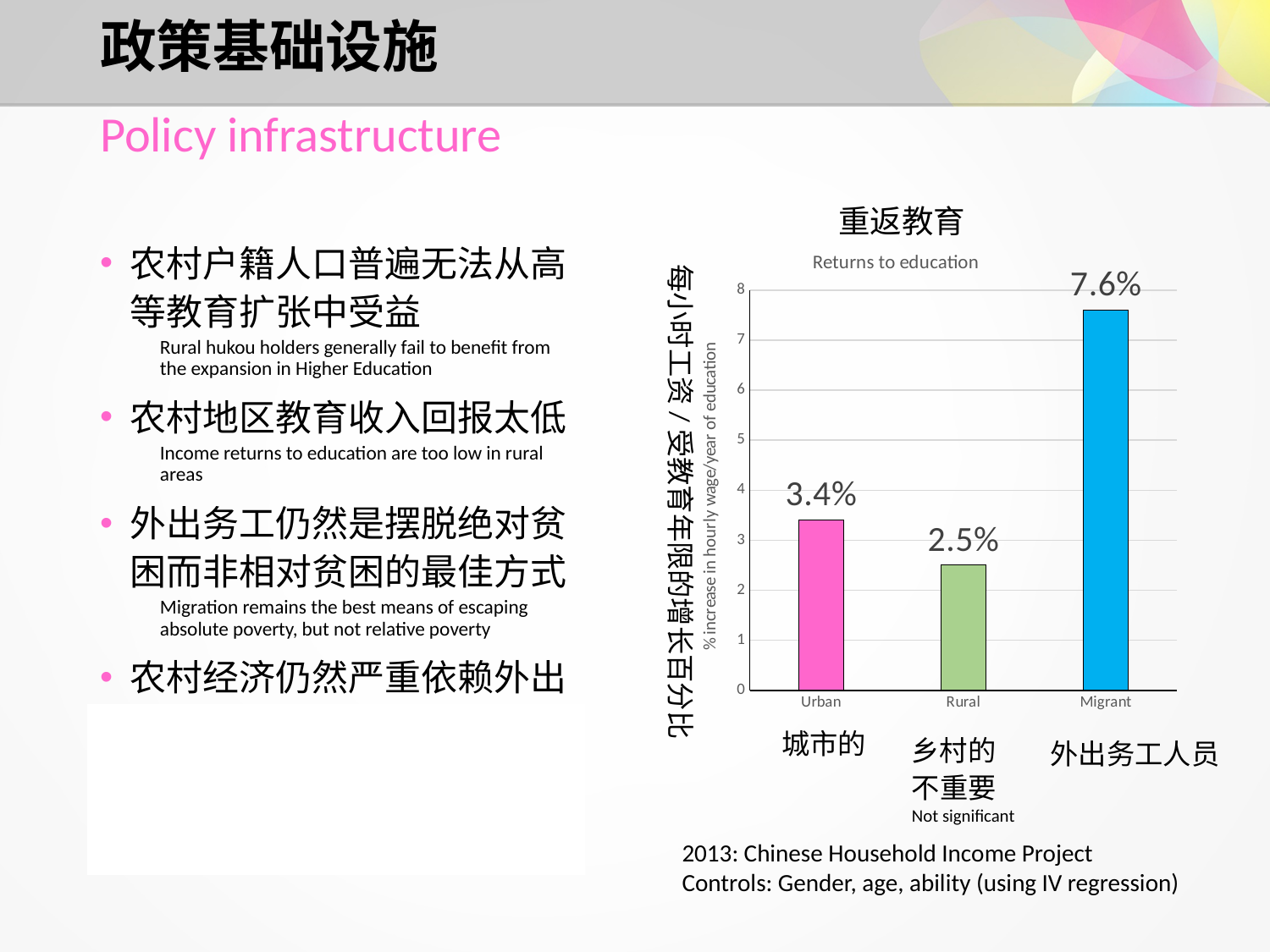

# 政策基础设施
Policy infrastructure

重返教育
农村户籍人口普遍无法从高等教育扩张中受益
Rural hukou holders generally fail to benefit from the expansion in Higher Education
农村地区教育收入回报太低
Income returns to education are too low in rural areas
外出务工仍然是摆脱绝对贫困而非相对贫困的最佳方式
Migration remains the best means of escaping absolute poverty, but not relative poverty
农村经济仍然严重依赖外出务工和城乡间的汇款
Rural economies remain heavily dependent on migration and remittances

### Chart: Returns to education

| Category |  |
|---|---|
| Urban | 3.4 |
| Rural | 2.5 |
| Migrant | 7.6 |

每小时工资/受教育年限的增长百分比

城市的
乡村的
外出务工人员
不重要
Not significant
2013: Chinese Household Income Project
Controls: Gender, age, ability (using IV regression)